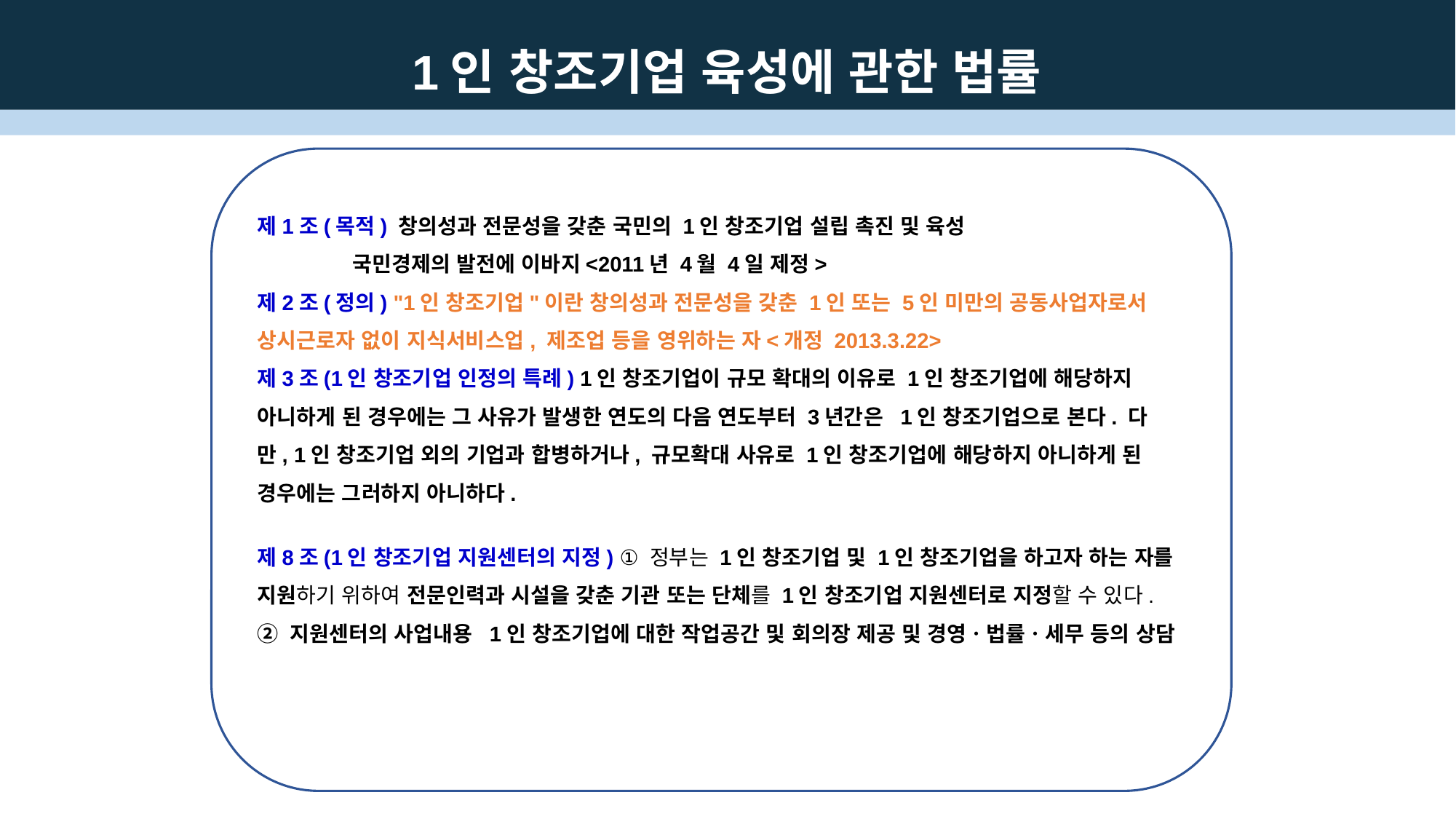

1인 창조기업 육성에 관한 법률

제1조(목적) 창의성과 전문성을 갖춘 국민의 1인 창조기업 설립 촉진 및 육성
               국민경제의 발전에 이바지<2011년 4월 4일 제정>
제2조(정의) "1인 창조기업"이란 창의성과 전문성을 갖춘 1인 또는 5인 미만의 공동사업자로서 상시근로자 없이 지식서비스업, 제조업 등을 영위하는 자<개정 2013.3.22>
제3조(1인 창조기업 인정의 특례) 1인 창조기업이 규모 확대의 이유로 1인 창조기업에 해당하지 아니하게 된 경우에는 그 사유가 발생한 연도의 다음 연도부터 3년간은  1인 창조기업으로 본다. 다만, 1인 창조기업 외의 기업과 합병하거나, 규모확대 사유로 1인 창조기업에 해당하지 아니하게 된 경우에는 그러하지 아니하다.
제8조(1인 창조기업 지원센터의 지정) ① 정부는 1인 창조기업 및 1인 창조기업을 하고자 하는 자를 지원하기 위하여 전문인력과 시설을 갖춘 기관 또는 단체를 1인 창조기업 지원센터로 지정할 수 있다.
② 지원센터의 사업내용  1인 창조기업에 대한 작업공간 및 회의장 제공 및 경영ㆍ법률ㆍ세무 등의 상담